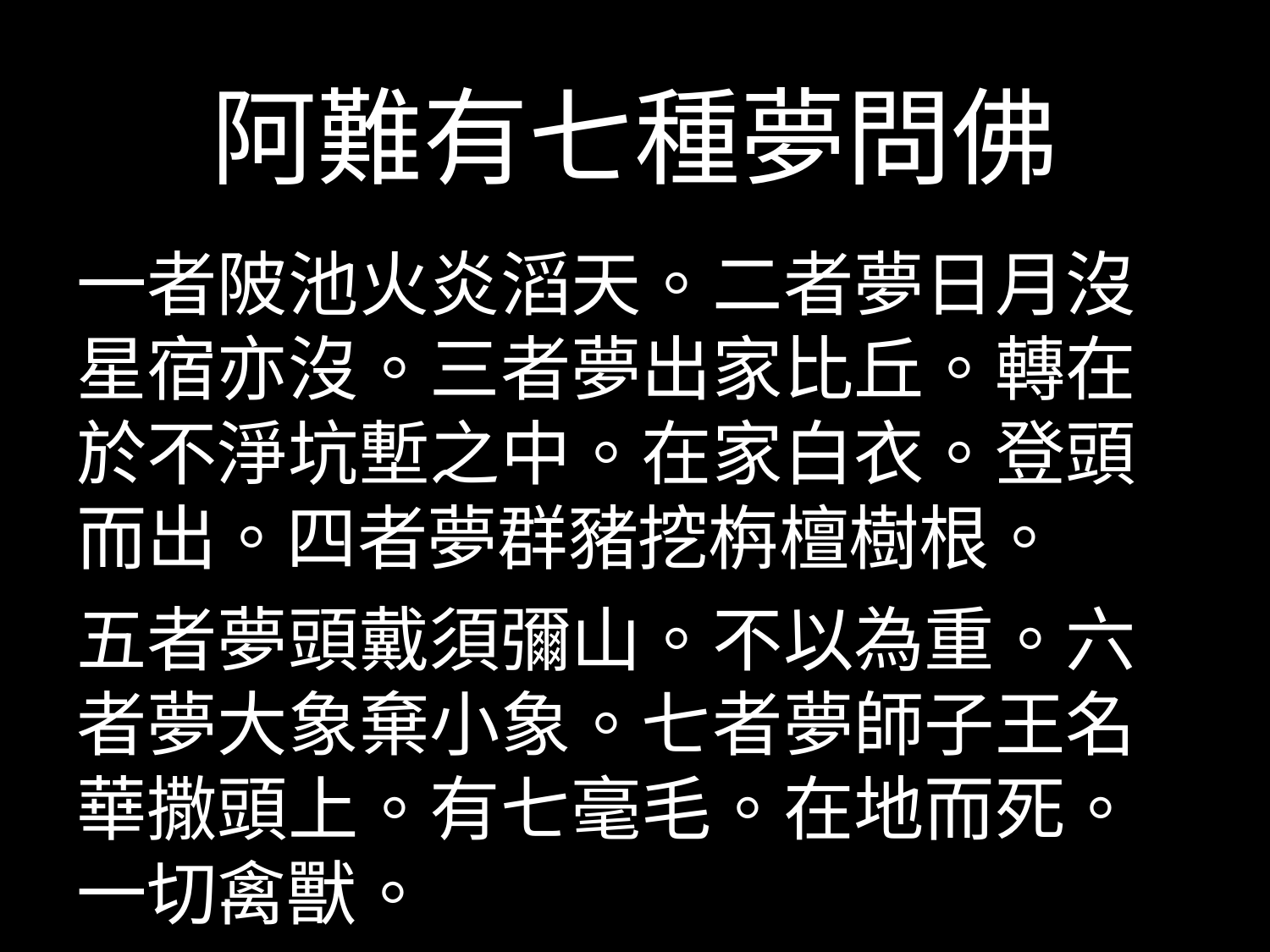

# 阿難有七種夢問佛
一者陂池火炎滔天。二者夢日月沒 星宿亦沒。三者夢出家比丘。轉在 於不淨坑塹之中。在家白衣。登頭 而出。四者夢群豬挖栴檀樹根。
五者夢頭戴須彌山。不以為重。六 者夢大象棄小象。七者夢師子王名 華撒頭上。有七毫毛。在地而死。 一切禽獸。